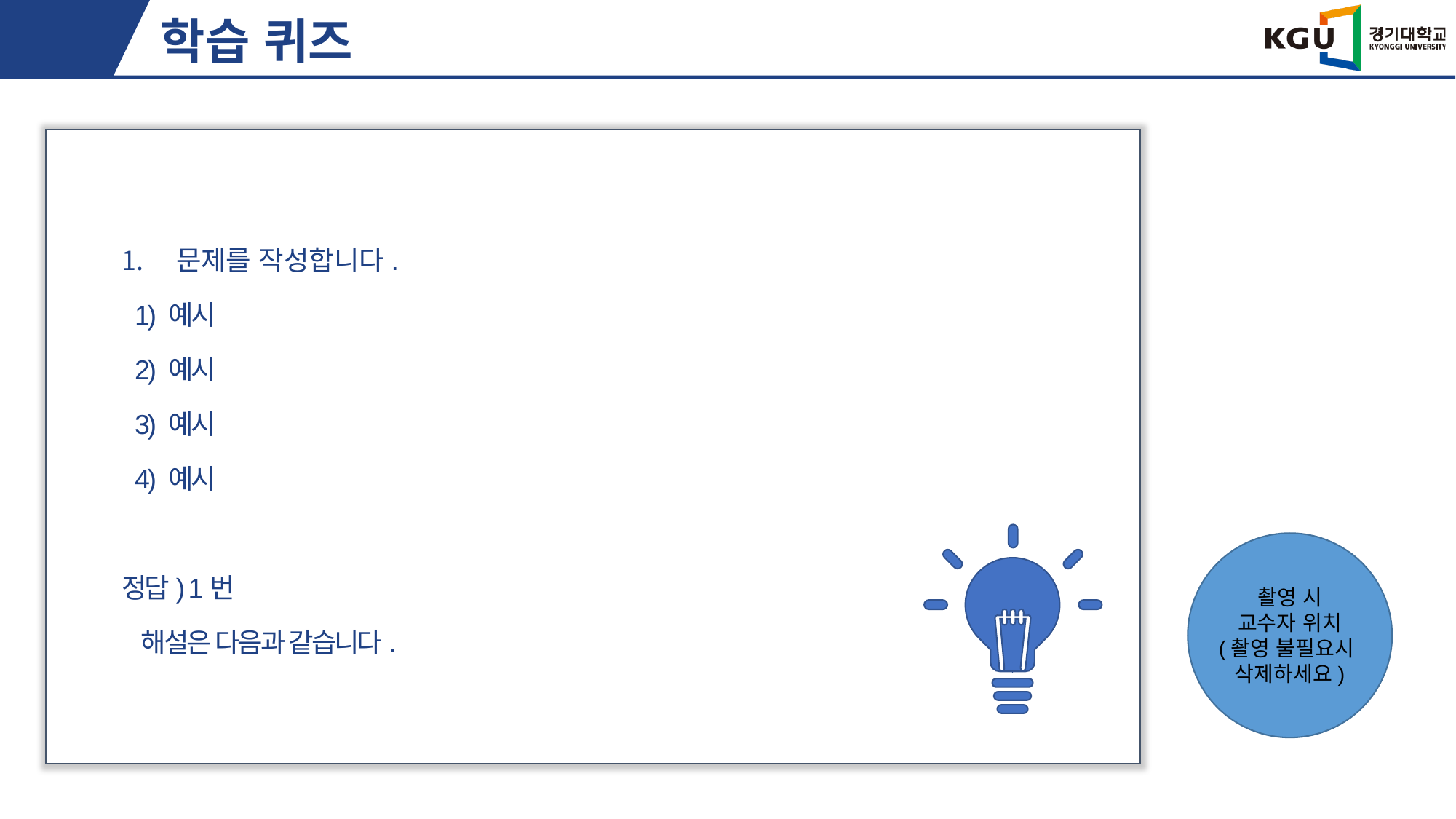

# 학습 퀴즈

문제를 작성합니다.
  1) 예시
  2) 예시
  3) 예시
  4) 예시

정답) 1번
  해설은 다음과 같습니다.

촬영 시
교수자 위치
(촬영 불필요시
삭제하세요)